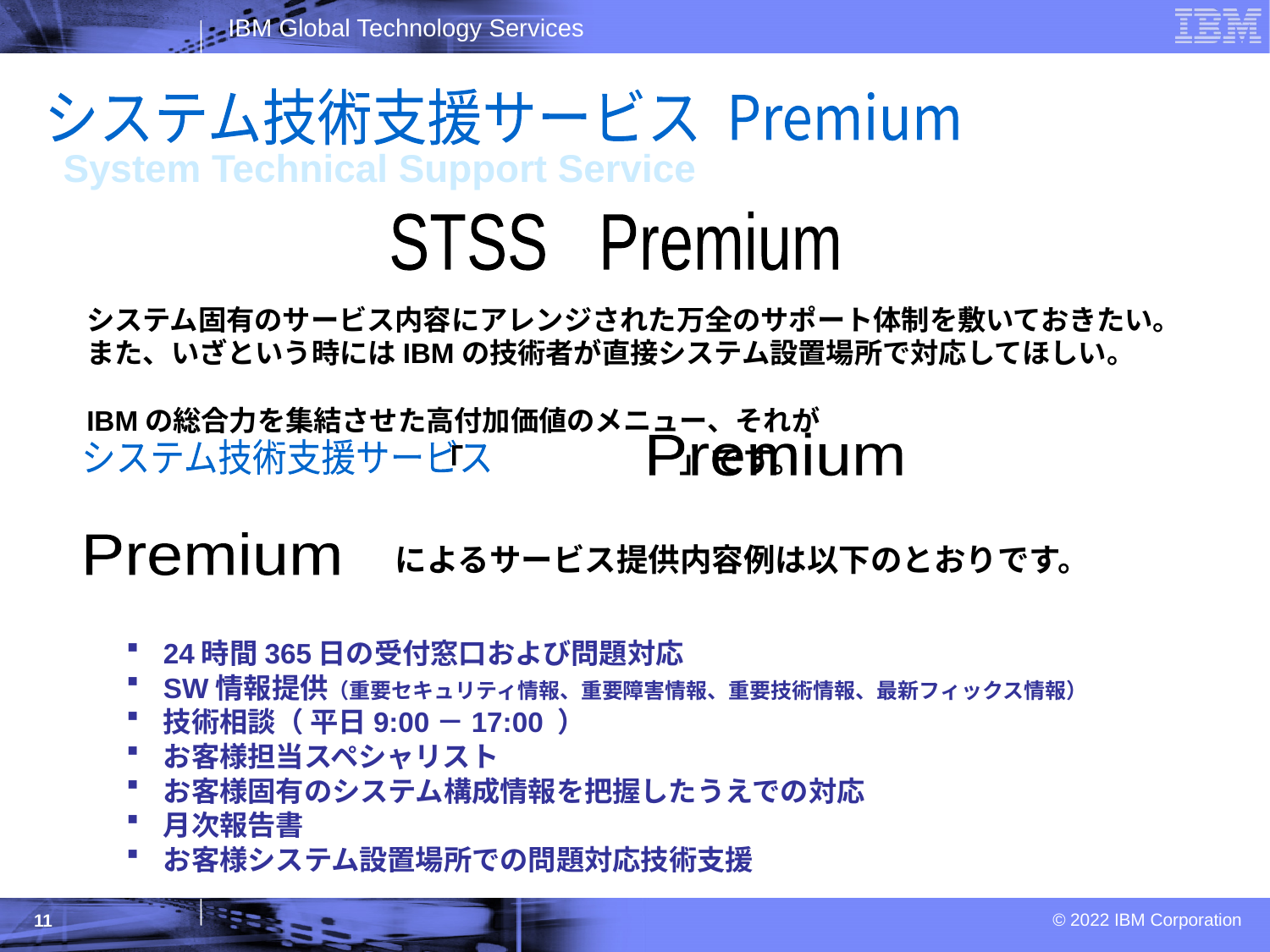

システム技術支援サービス  Premium
System Technical Support Service
STSS   Premium
システム固有のサービス内容にアレンジされた万全のサポート体制を敷いておきたい。
また、いざという時にはIBMの技術者が直接システム設置場所で対応してほしい。

IBMの総合力を集結させた高付加価値のメニュー、それが
                                               「                              」です。
Premium
システム技術支援サービス
                        によるサービス提供内容例は以下のとおりです。

24時間365日の受付窓口および問題対応
SW情報提供（重要セキュリティ情報、重要障害情報、重要技術情報、最新フィックス情報）
技術相談（ 平日9:00－17:00 ）
お客様担当スペシャリスト
お客様固有のシステム構成情報を把握したうえでの対応
月次報告書
お客様システム設置場所での問題対応技術支援
Premium
11